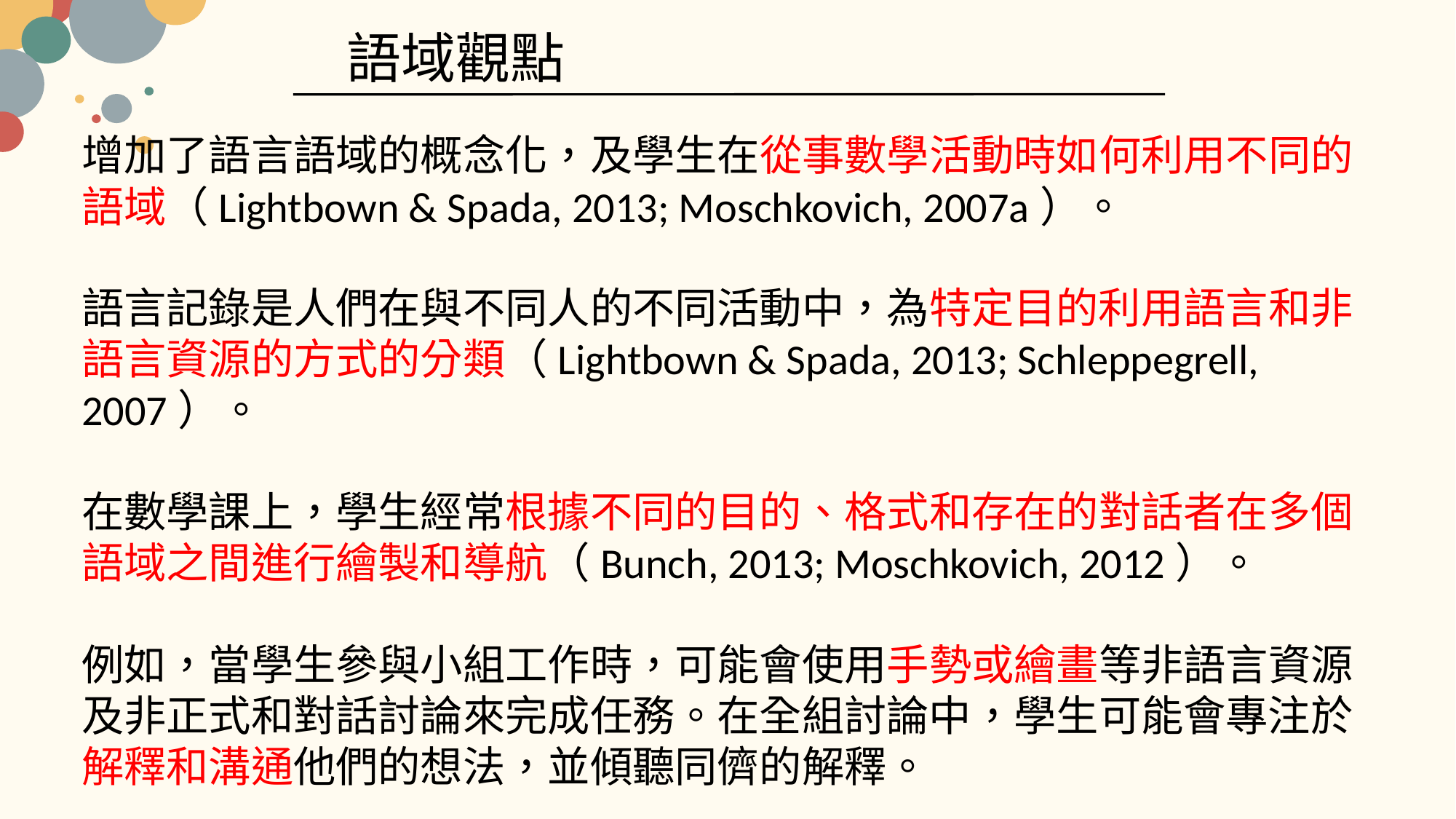

語域觀點
增加了語言語域的概念化，及學生在從事數學活動時如何利用不同的語域（Lightbown & Spada, 2013; Moschkovich, 2007a）。

語言記錄是人們在與不同人的不同活動中，為特定目的利用語言和非語言資源的方式的分類（Lightbown & Spada, 2013; Schleppegrell, 2007）。

在數學課上，學生經常根據不同的目的、格式和存在的對話者在多個語域之間進行繪製和導航（Bunch, 2013; Moschkovich, 2012）。

例如，當學生參與小組工作時，可能會使用手勢或繪畫等非語言資源及非正式和對話討論來完成任務。在全組討論中，學生可能會專注於解釋和溝通他們的想法，並傾聽同儕的解釋。